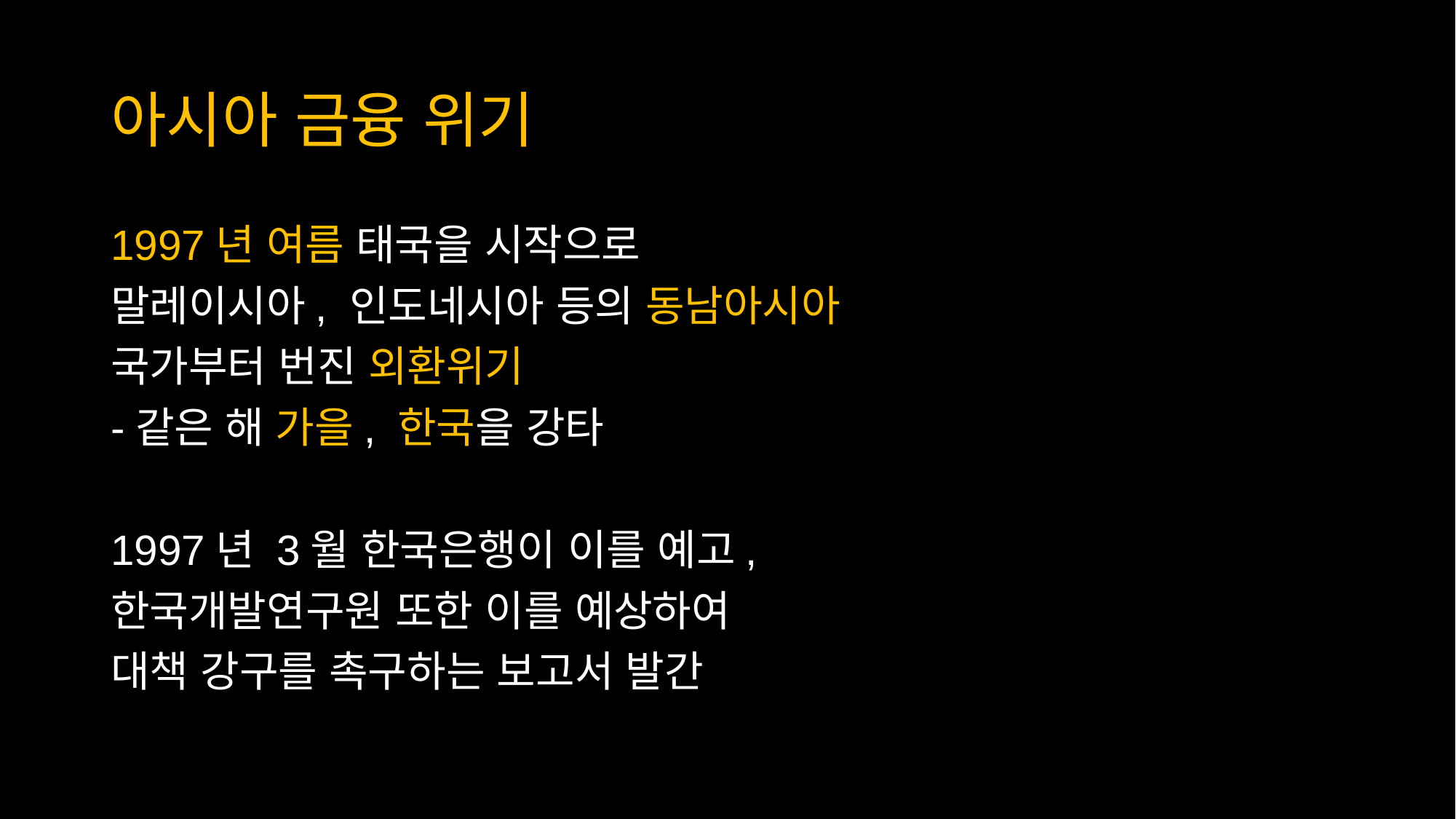

# 아시아 금융 위기
1997년 여름 태국을 시작으로
말레이시아, 인도네시아 등의 동남아시아
국가부터 번진 외환위기
-같은 해 가을, 한국을 강타

1997년 3월 한국은행이 이를 예고,
한국개발연구원 또한 이를 예상하여
대책 강구를 촉구하는 보고서 발간